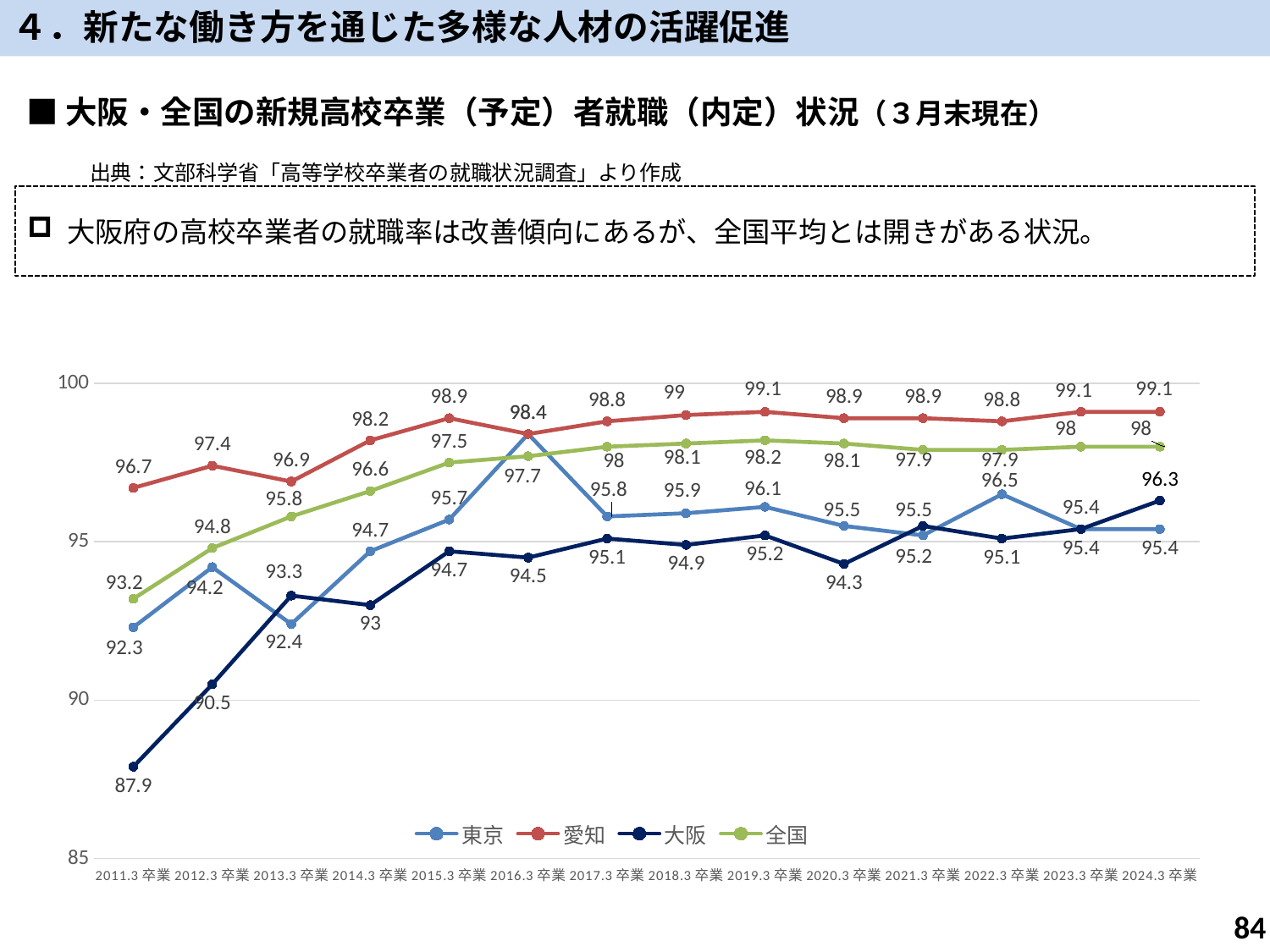

４．新たな働き方を通じた多様な人材の活躍促進
■大阪・全国の新規高校卒業（予定）者就職（内定）状況（３月末現在）
　　　出典：文部科学省「高等学校卒業者の就職状況調査」より作成
大阪府の高校卒業者の就職率は改善傾向にあるが、全国平均とは開きがある状況。

### Chart

| Category | 東京 | 愛知 | 大阪 | 全国 |
|---|---|---|---|---|
| 2011.3卒業 | 92.3 | 96.7 | 87.9 | 93.2 |
| 2012.3卒業 | 94.2 | 97.4 | 90.5 | 94.8 |
| 2013.3卒業 | 92.4 | 96.9 | 93.3 | 95.8 |
| 2014.3卒業 | 94.7 | 98.2 | 93.0 | 96.6 |
| 2015.3卒業 | 95.7 | 98.9 | 94.7 | 97.5 |
| 2016.3卒業 | 98.4 | 98.4 | 94.5 | 97.7 |
| 2017.3卒業 | 95.8 | 98.8 | 95.1 | 98.0 |
| 2018.3卒業 | 95.9 | 99.0 | 94.9 | 98.1 |
| 2019.3卒業 | 96.1 | 99.1 | 95.2 | 98.2 |
| 2020.3卒業 | 95.5 | 98.9 | 94.3 | 98.1 |
| 2021.3卒業 | 95.2 | 98.9 | 95.5 | 97.9 |
| 2022.3卒業 | 96.5 | 98.8 | 95.1 | 97.9 |
| 2023.3卒業 | 95.4 | 99.1 | 95.4 | 98.0 |
| 2024.3卒業 | 95.4 | 99.1 | 96.3 | 98.0 |
84